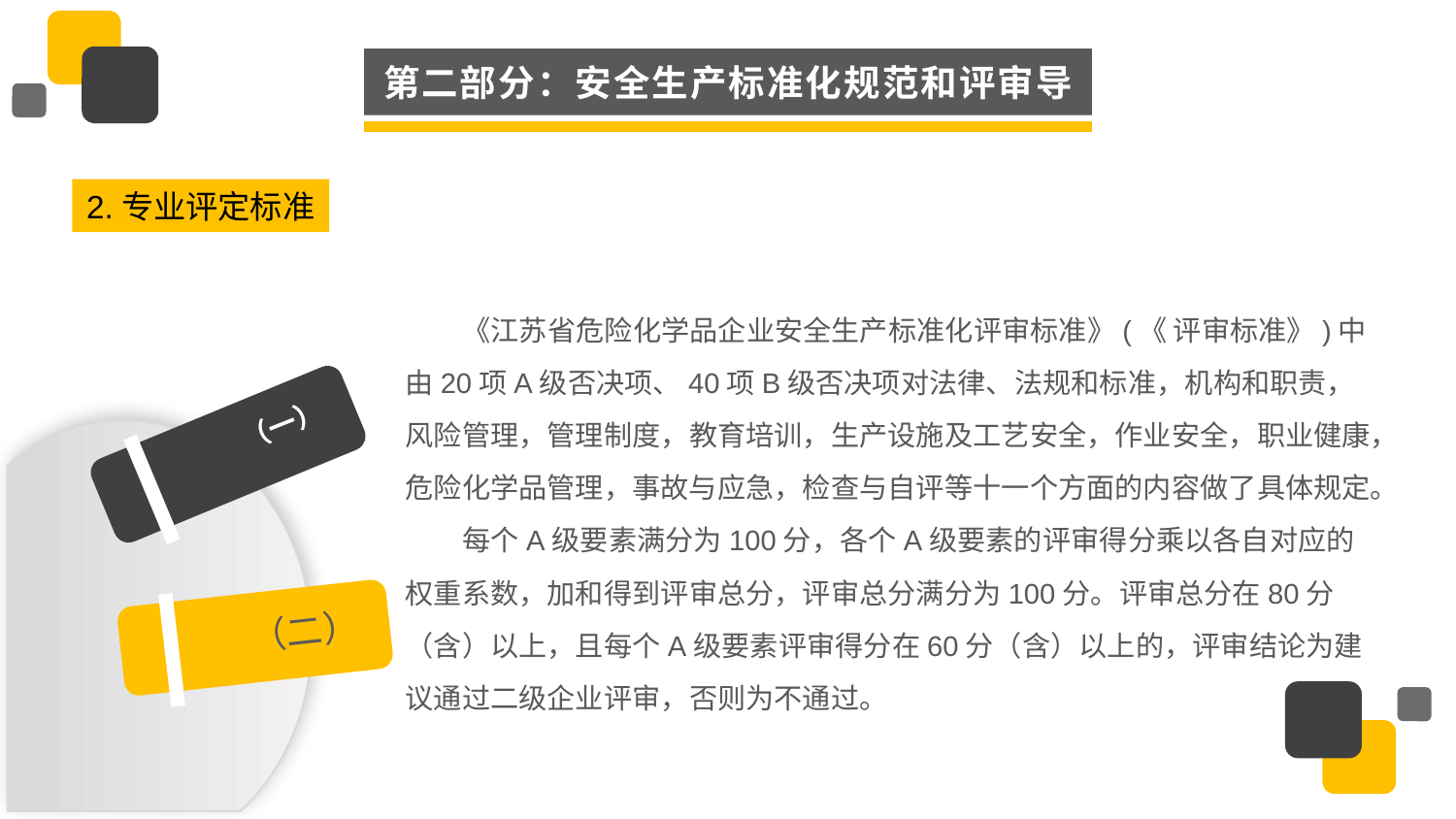

第二部分：安全生产标准化规范和评审导
2.专业评定标准
《江苏省危险化学品企业安全生产标准化评审标准》(《 评审标准》)中由20项A级否决项、40项B级否决项对法律、法规和标准，机构和职责，风险管理，管理制度，教育培训，生产设施及工艺安全，作业安全，职业健康，危险化学品管理，事故与应急，检查与自评等十一个方面的内容做了具体规定。
每个A级要素满分为100分，各个A级要素的评审得分乘以各自对应的权重系数，加和得到评审总分，评审总分满分为100分。评审总分在80分（含）以上，且每个A级要素评审得分在60分（含）以上的，评审结论为建议通过二级企业评审，否则为不通过。
（一）

（二）